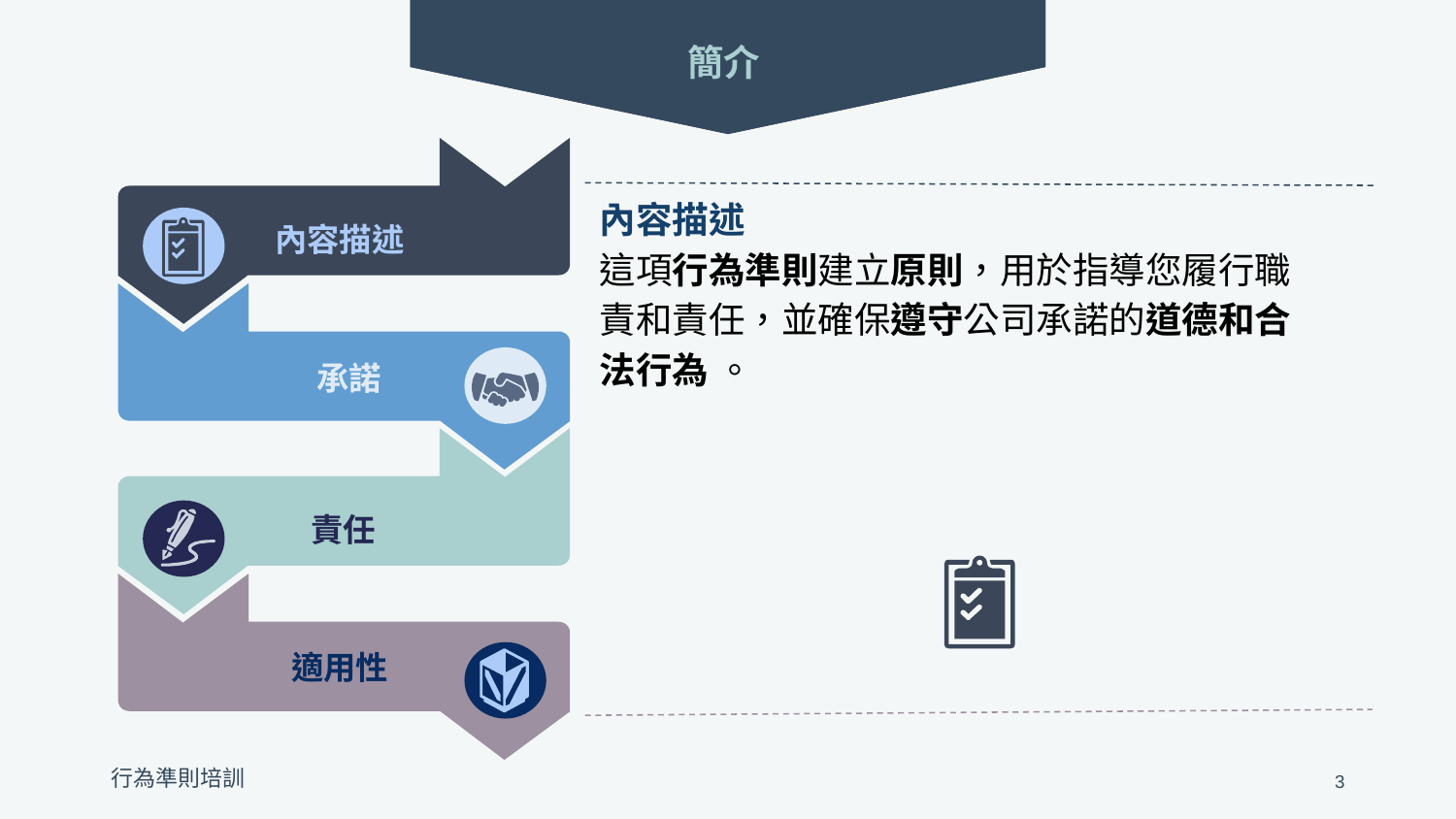

簡介

內容描述

承諾

責任

適用性
內容描述
這項行為準則建立原則，用於指導您履行職責和責任，並確保遵守公司承諾的道德和合法行為 。

3